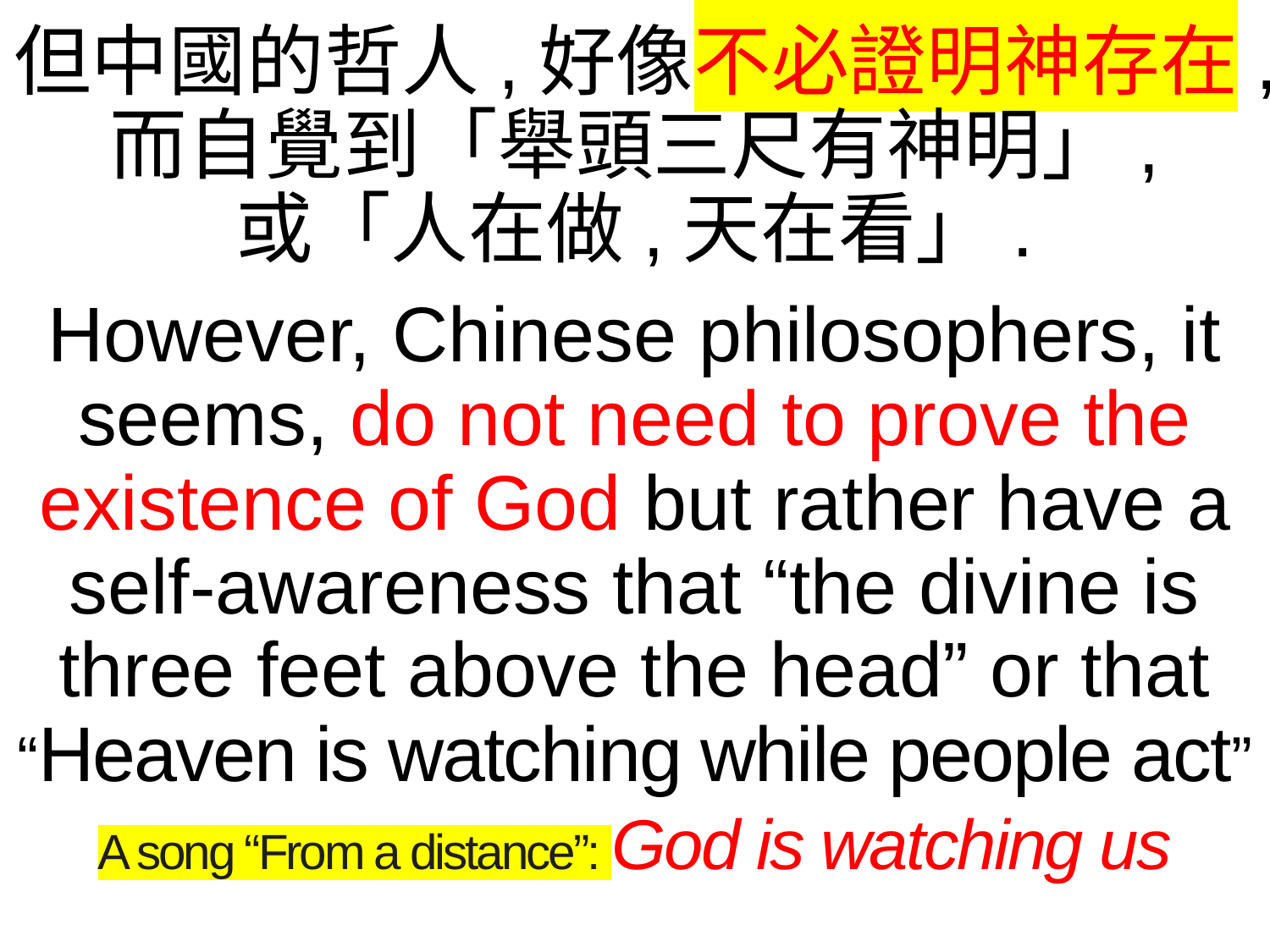

但中國的哲人,好像不必證明神存在,而自覺到「舉頭三尺有神明」,
或「人在做,天在看」.
However, Chinese philosophers, it seems, do not need to prove the existence of God but rather have a self-awareness that “the divine is three feet above the head” or that “Heaven is watching while people act”
A song “From a distance”: God is watching us